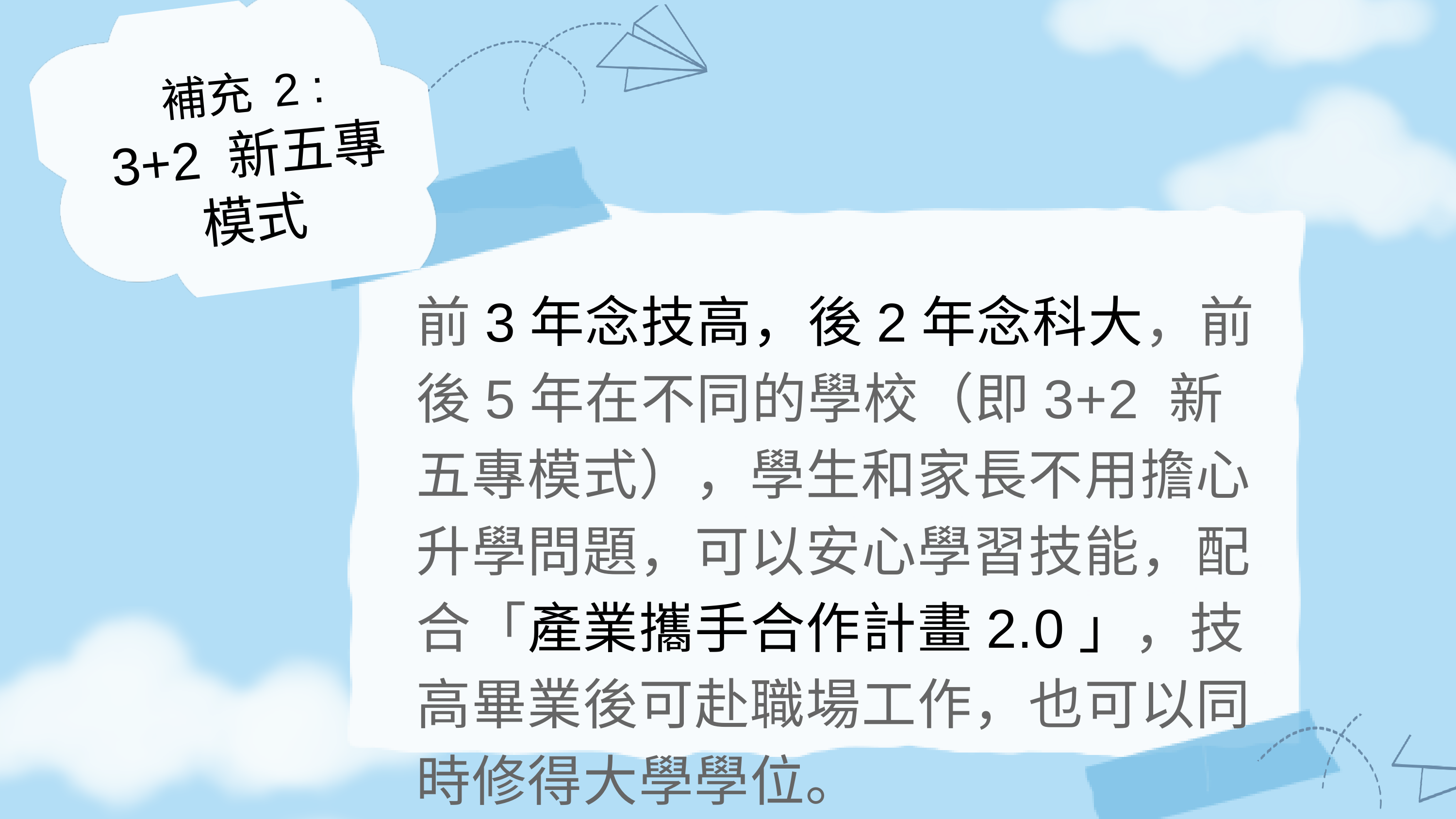

補充 2 :
3+2 新五專
模式

前3年念技高，後2年念科大，前後5年在不同的學校（即3+2 新五專模式），學生和家長不用擔心升學問題，可以安心學習技能，配合「產業攜手合作計畫2.0」，技高畢業後可赴職場工作，也可以同時修得大學學位。